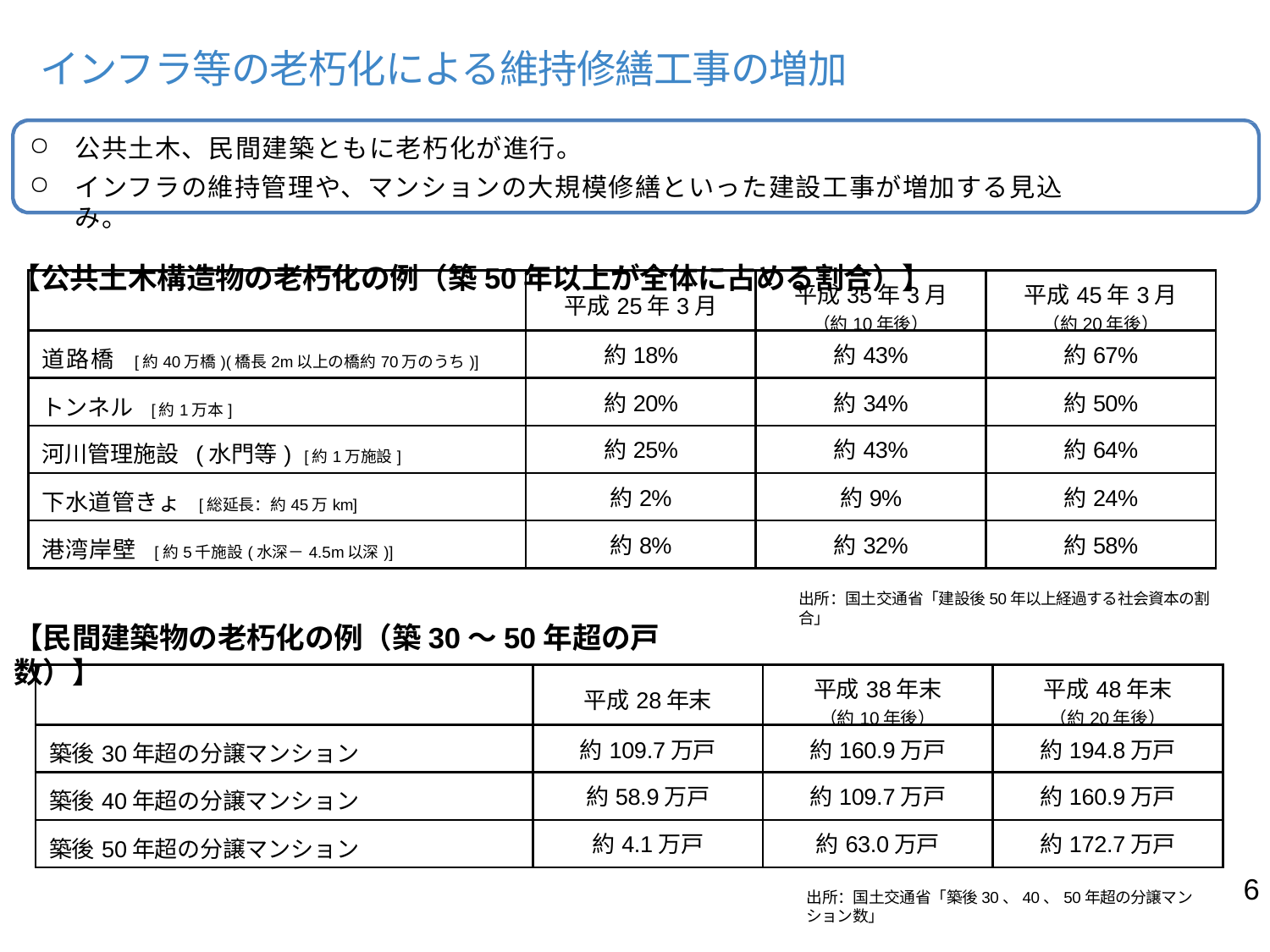

# インフラ等の老朽化による維持修繕工事の増加

公共土木、民間建築ともに老朽化が進行。
インフラの維持管理や、マンションの大規模修繕といった建設工事が増加する見込み。
【公共土木構造物の老朽化の例（築50年以上が全体に占める割合）】
|  | 平成25年3月 | 平成35年3月 （約10年後） | 平成45年3月 （約20年後） |
| --- | --- | --- | --- |
| 道路橋 [約40万橋)(橋長2m以上の橋約70万のうち)] | 約18% | 約43% | 約67% |
| トンネル [約1万本] | 約20% | 約34% | 約50% |
| 河川管理施設 (水門等) [約1万施設] | 約25% | 約43% | 約64% |
| 下水道管きょ [総延長：約45万km] | 約2% | 約9% | 約24% |
| 港湾岸壁 [約5千施設(水深－4.5m以深)] | 約8% | 約32% | 約58% |
出所：国土交通省「建設後50年以上経過する社会資本の割合」
【民間建築物の老朽化の例（築30～50年超の戸数）】
|  | 平成28年末 | 平成38年末 （約10年後） | 平成48年末 （約20年後） |
| --- | --- | --- | --- |
| 築後30年超の分譲マンション | 約109.7万戸 | 約160.9万戸 | 約194.8万戸 |
| 築後40年超の分譲マンション | 約58.9万戸 | 約109.7万戸 | 約160.9万戸 |
| 築後50年超の分譲マンション | 約4.1万戸 | 約63.0万戸 | 約172.7万戸 |
6
出所：国土交通省「築後30、40、50年超の分譲マンション数」